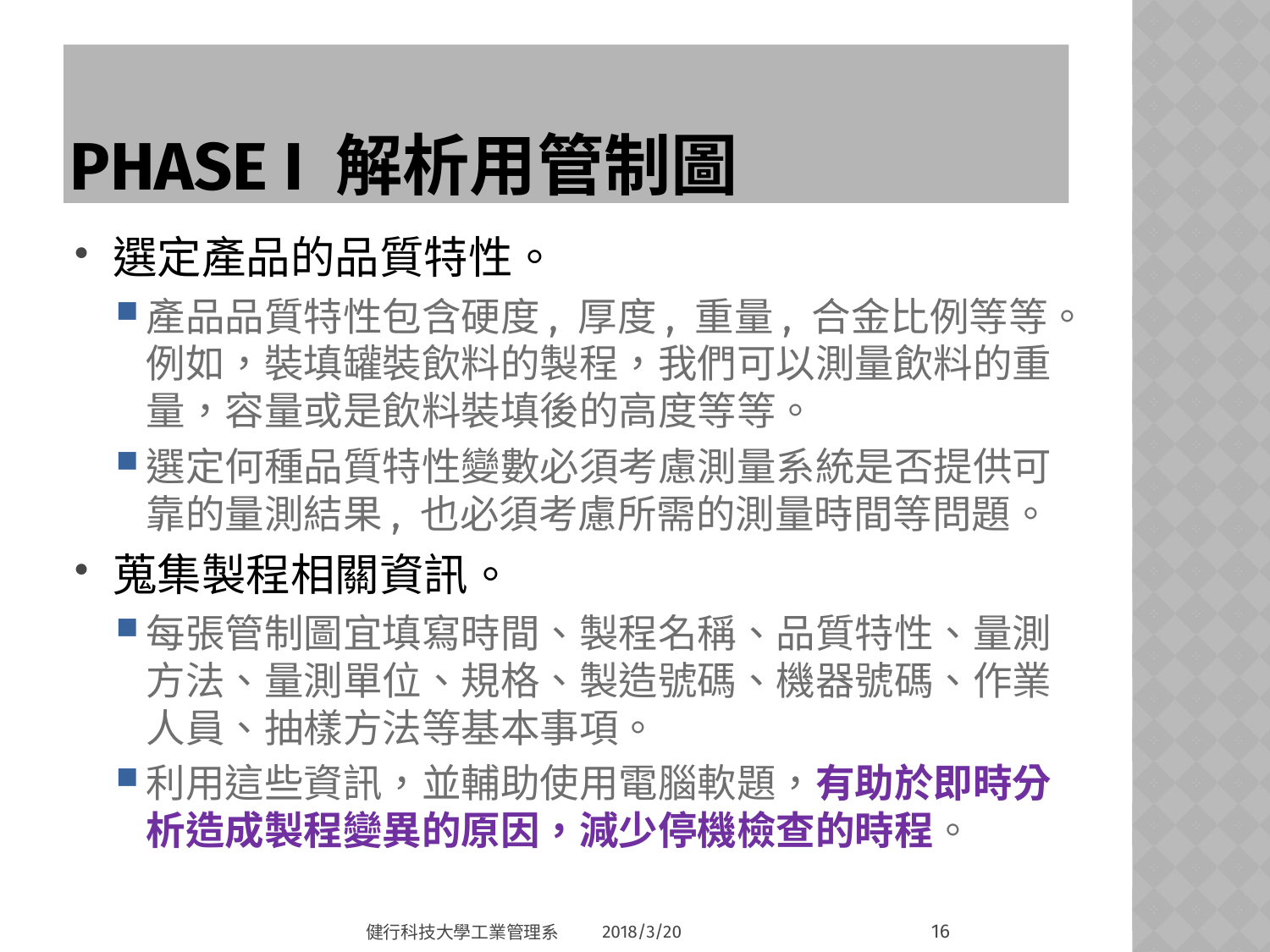

# Phase I 解析用管制圖
選定產品的品質特性。
產品品質特性包含硬度, 厚度, 重量, 合金比例等等。例如，裝填罐裝飲料的製程，我們可以測量飲料的重量，容量或是飲料裝填後的高度等等。
選定何種品質特性變數必須考慮測量系統是否提供可靠的量測結果, 也必須考慮所需的測量時間等問題。
蒐集製程相關資訊。
每張管制圖宜填寫時間、製程名稱、品質特性、量測方法、量測單位、規格、製造號碼、機器號碼、作業人員、抽樣方法等基本事項。
利用這些資訊，並輔助使用電腦軟題，有助於即時分析造成製程變異的原因，減少停機檢查的時程。
16
健行科技大學工業管理系
2018/3/20